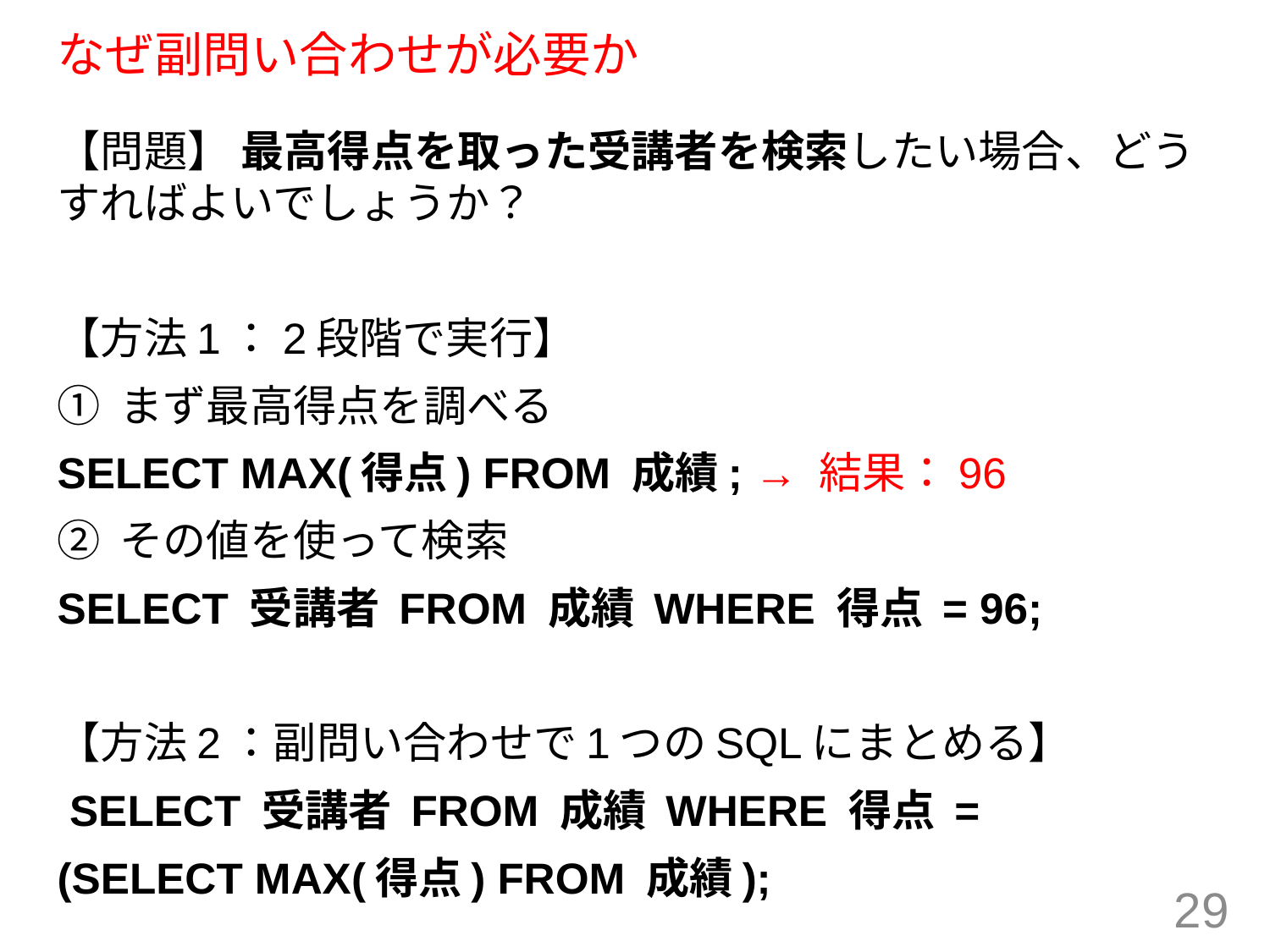

# なぜ副問い合わせが必要か
【問題】 最高得点を取った受講者を検索したい場合、どうすればよいでしょうか？

【方法1：2段階で実行】
① まず最高得点を調べる
SELECT MAX(得点) FROM 成績; → 結果：96
② その値を使って検索
SELECT 受講者 FROM 成績 WHERE 得点 = 96;

【方法2：副問い合わせで1つのSQLにまとめる】
 SELECT 受講者 FROM 成績 WHERE 得点 =
(SELECT MAX(得点) FROM 成績);
29